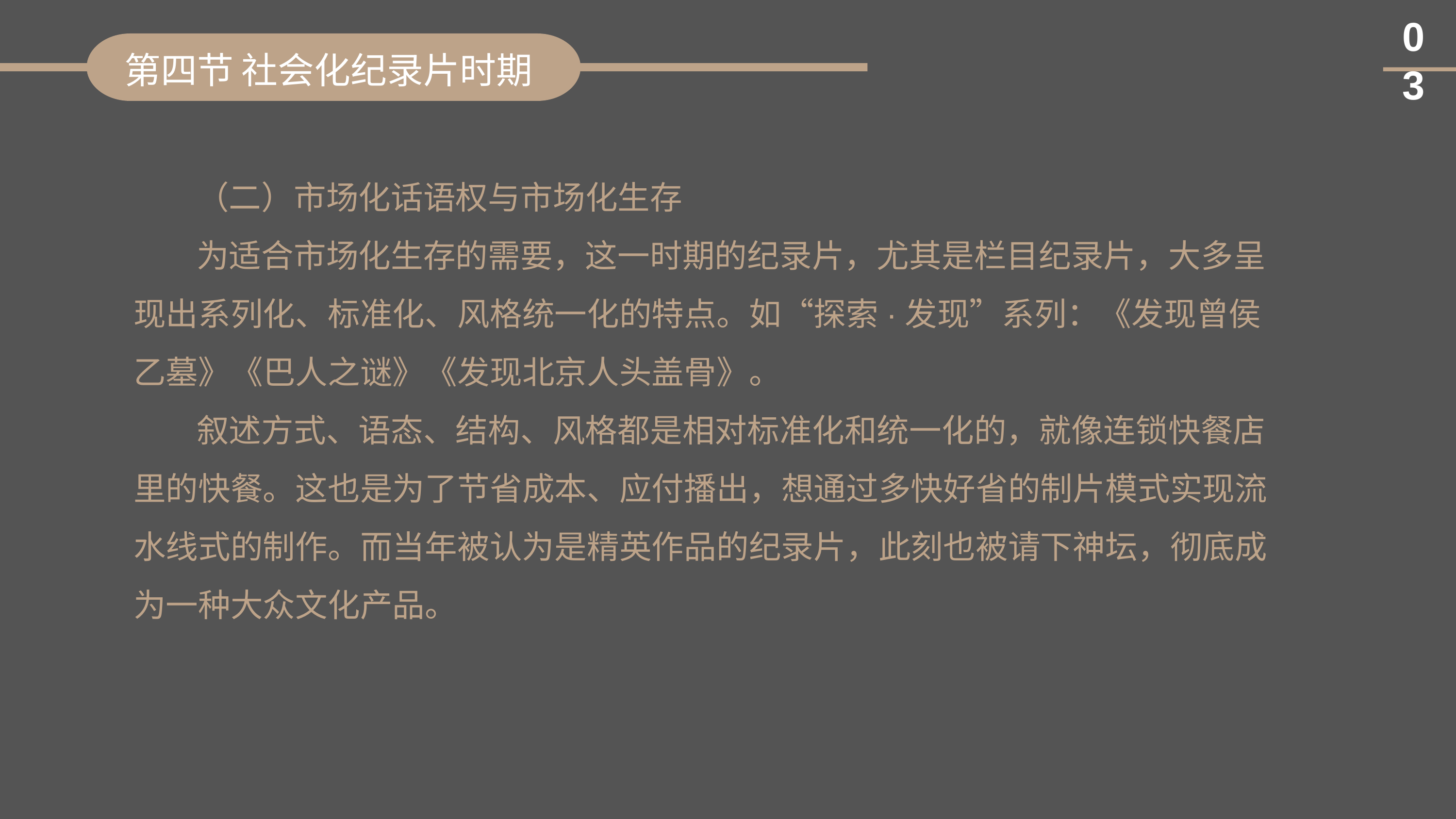

03

第四节 社会化纪录片时期

（二）市场化话语权与市场化生存
为适合市场化生存的需要，这一时期的纪录片，尤其是栏目纪录片，大多呈现出系列化、标准化、风格统一化的特点。如“探索·发现”系列：《发现曾侯乙墓》《巴人之谜》《发现北京人头盖骨》。
叙述方式、语态、结构、风格都是相对标准化和统一化的，就像连锁快餐店里的快餐。这也是为了节省成本、应付播出，想通过多快好省的制片模式实现流水线式的制作。而当年被认为是精英作品的纪录片，此刻也被请下神坛，彻底成为一种大众文化产品。